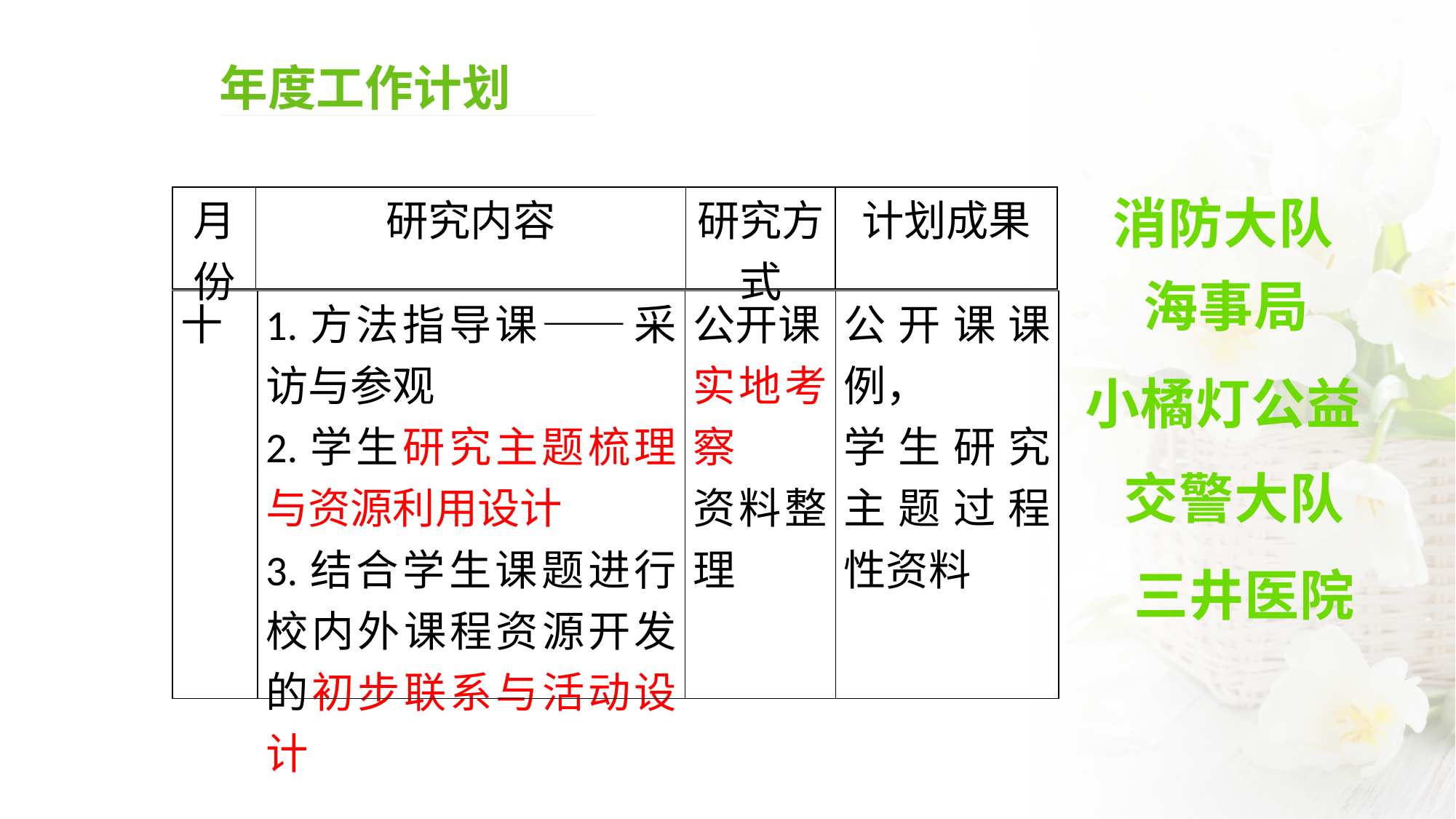

年度工作计划
消防大队
| 月份 | 研究内容 | 研究方式 | 计划成果 |
| --- | --- | --- | --- |
海事局
| 十 | 1.方法指导课——采访与参观 2.学生研究主题梳理与资源利用设计 3.结合学生课题进行校内外课程资源开发的初步联系与活动设计 | 公开课 实地考察 资料整理 | 公开课课例， 学生研究主题过程性资料 |
| --- | --- | --- | --- |
小橘灯公益
交警大队
三井医院